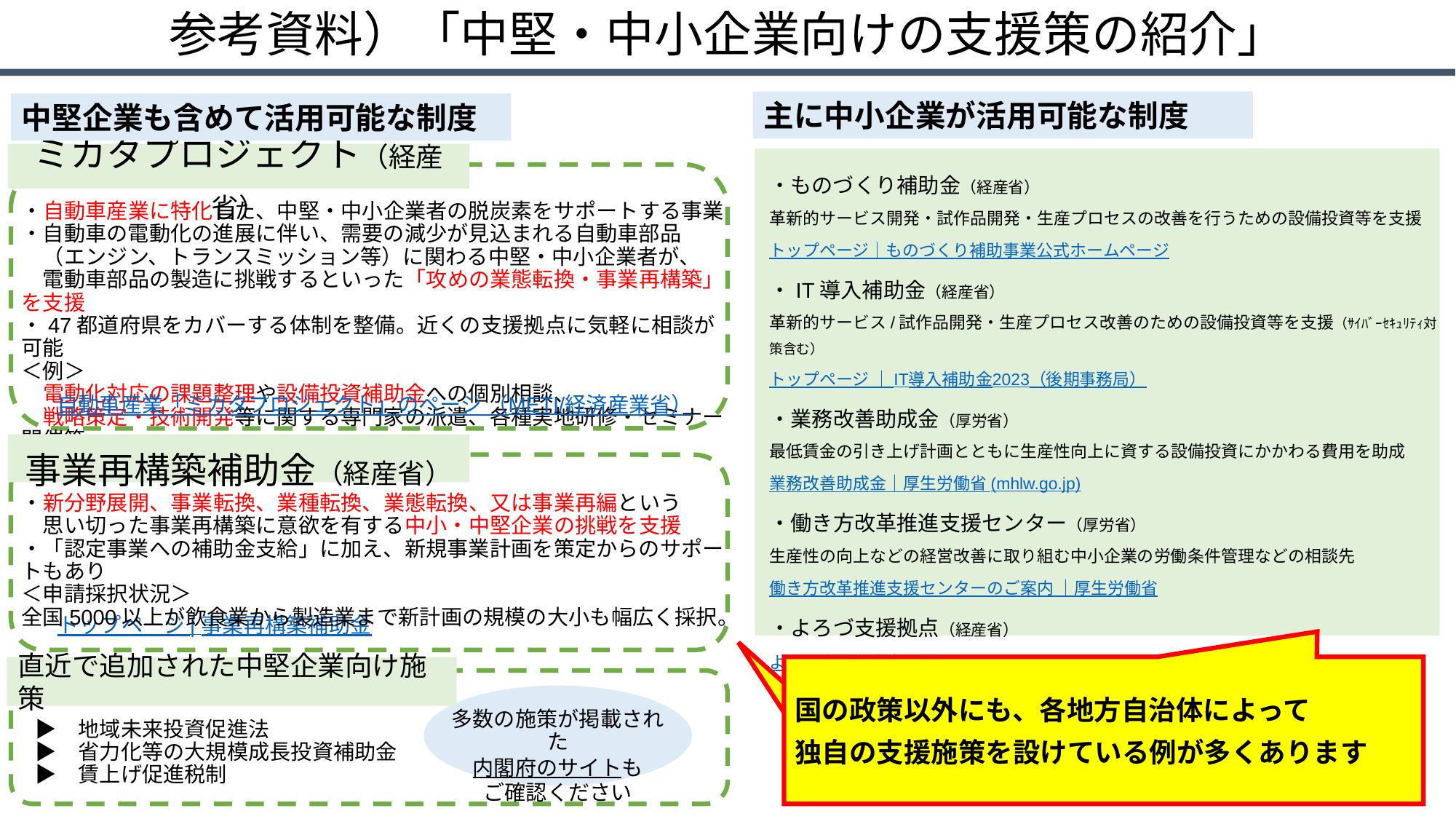

参考資料）「中堅・中小企業向けの支援策の紹介」

主に中小企業が活用可能な制度
中堅企業も含めて活用可能な制度
ミカタプロジェクト（経産省）

・ものづくり補助金（経産省）
革新的サービス開発・試作品開発・生産プロセスの改善を行うための設備投資等を支援
トップページ｜ものづくり補助事業公式ホームページ
・IT導入補助金（経産省）
革新的サービス/試作品開発・生産プロセス改善のための設備投資等を支援（ｻｲﾊﾞｰｾｷｭﾘﾃｨ対策含む）
トップページ ｜ IT導入補助金2023（後期事務局）
・業務改善助成金（厚労省）
最低賃金の引き上げ計画とともに生産性向上に資する設備投資にかかわる費用を助成
業務改善助成金｜厚生労働省 (mhlw.go.jp)
・働き方改革推進支援センター（厚労省）
生産性の向上などの経営改善に取り組む中小企業の労働条件管理などの相談先
働き方改革推進支援センターのご案内 ｜厚生労働省
・よろづ支援拠点（経産省）
よろず支援拠点全国本部 (smrj.go.jp)

・自動車産業に特化した、中堅・中小企業者の脱炭素をサポートする事業
・自動車の電動化の進展に伴い、需要の減少が見込まれる自動車部品
　（エンジン、トランスミッション等）に関わる中堅・中小企業者が、
　電動車部品の製造に挑戦するといった「攻めの業態転換・事業再構築」を支援
・47都道府県をカバーする体制を整備。近くの支援拠点に気軽に相談が可能
＜例＞
　電動化対応の課題整理や設備投資補助金への個別相談、
　戦略策定・技術開発等に関する専門家の派遣、各種実地研修・セミナー開催等
自動車産業「ミカタプロジェクト」のページ （METI/経済産業省）
事業再構築補助金（経産省）

・新分野展開、事業転換、業種転換、業態転換、又は事業再編という
　思い切った事業再構築に意欲を有する中小・中堅企業の挑戦を支援
・「認定事業への補助金支給」に加え、新規事業計画を策定からのサポートもあり
＜申請採択状況＞
全国5000以上が飲食業から製造業まで新計画の規模の大小も幅広く採択。
トップページ | 事業再構築補助金
国の政策以外にも、各地方自治体によって
独自の支援施策を設けている例が多くあります
直近で追加された中堅企業向け施策

多数の施策が掲載された
内閣府のサイトも
ご確認ください
　▶　地域未来投資促進法
　▶　省力化等の大規模成長投資補助金
　▶　賃上げ促進税制